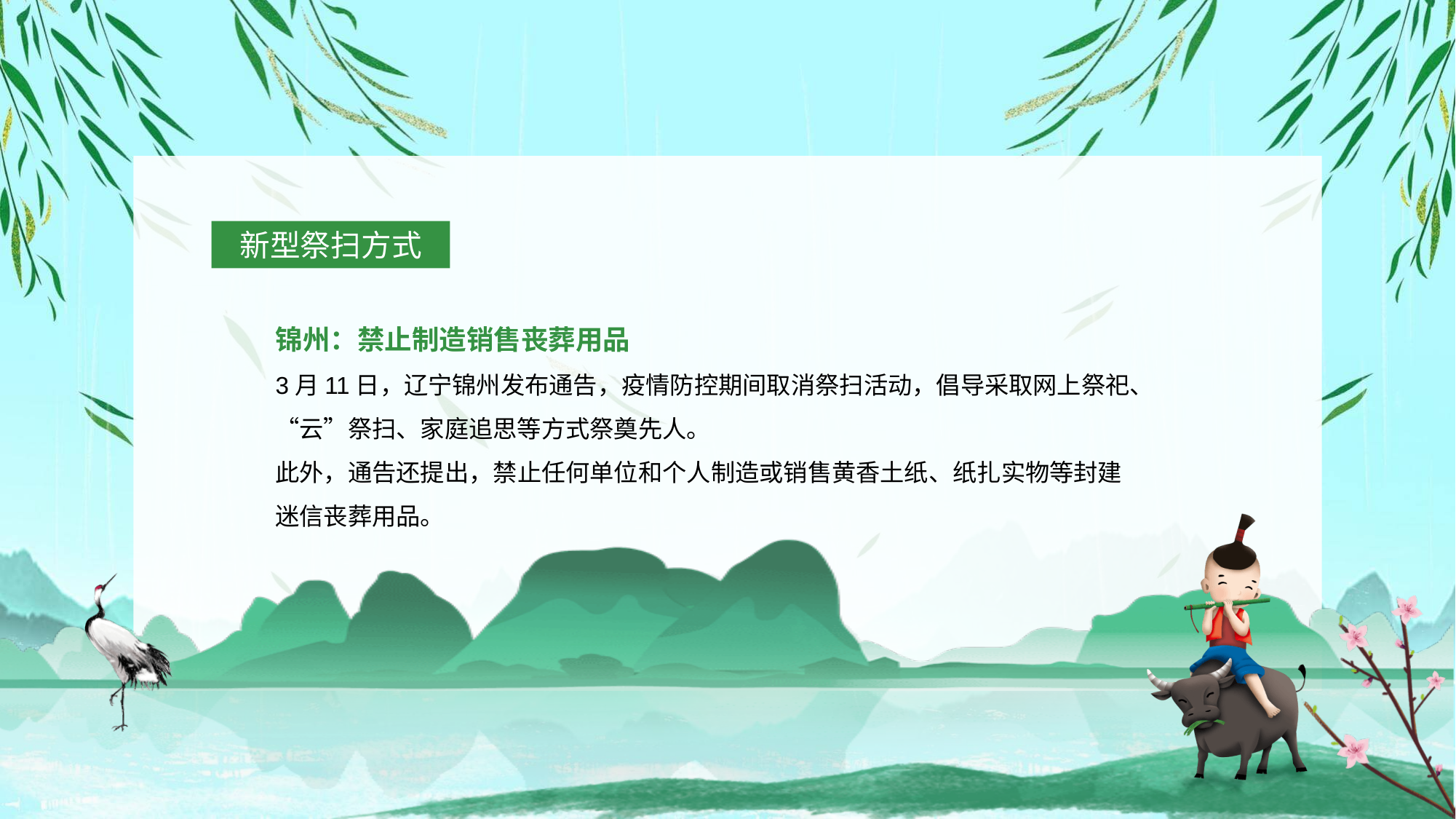

新型祭扫方式
锦州：禁止制造销售丧葬用品
3月11日，辽宁锦州发布通告，疫情防控期间取消祭扫活动，倡导采取网上祭祀、“云”祭扫、家庭追思等方式祭奠先人。
此外，通告还提出，禁止任何单位和个人制造或销售黄香土纸、纸扎实物等封建迷信丧葬用品。